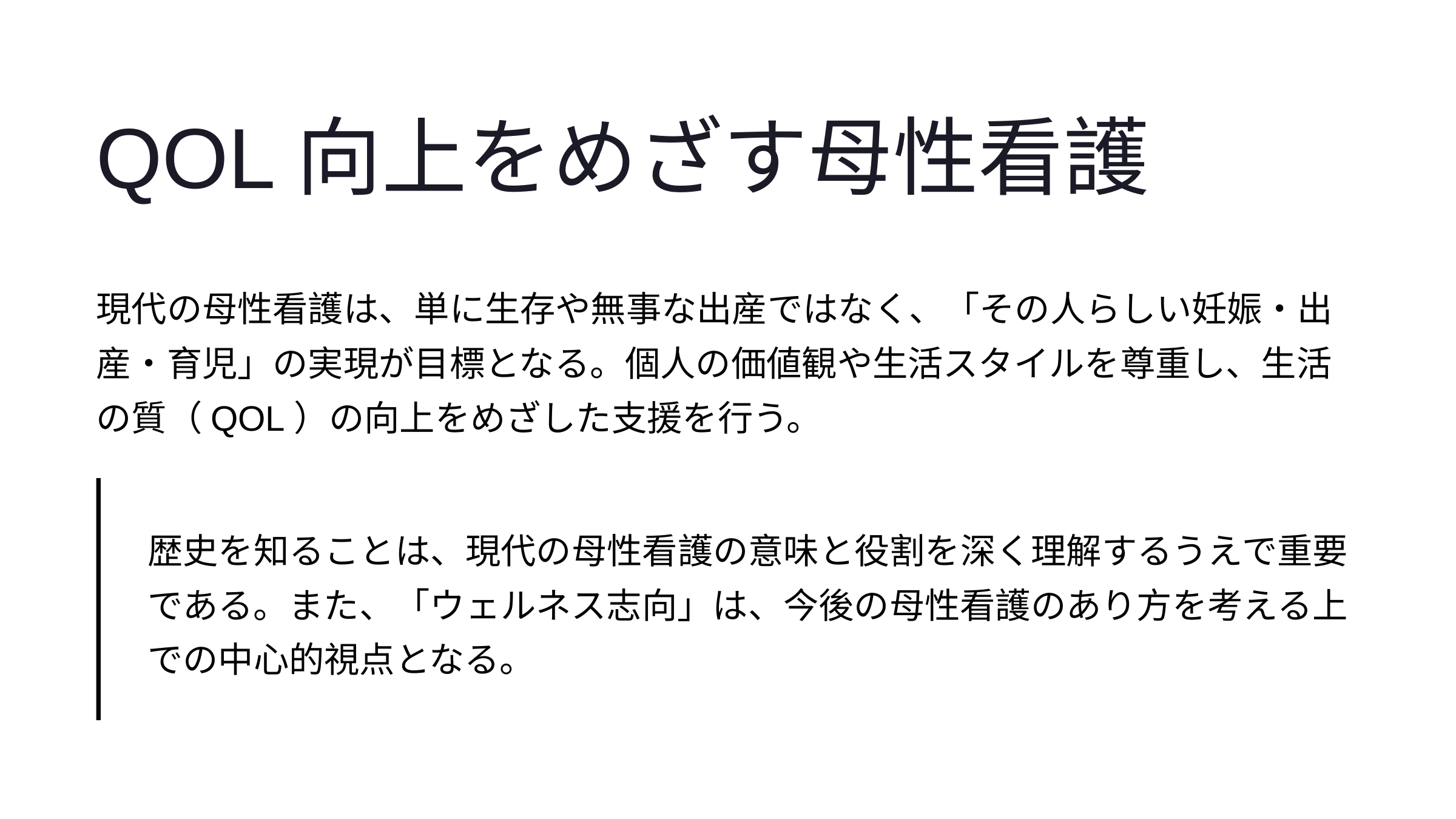

QOL向上をめざす母性看護
現代の母性看護は、単に生存や無事な出産ではなく、「その人らしい妊娠・出産・育児」の実現が目標となる。個人の価値観や生活スタイルを尊重し、生活の質（QOL）の向上をめざした支援を行う。

歴史を知ることは、現代の母性看護の意味と役割を深く理解するうえで重要である。また、「ウェルネス志向」は、今後の母性看護のあり方を考える上での中心的視点となる。